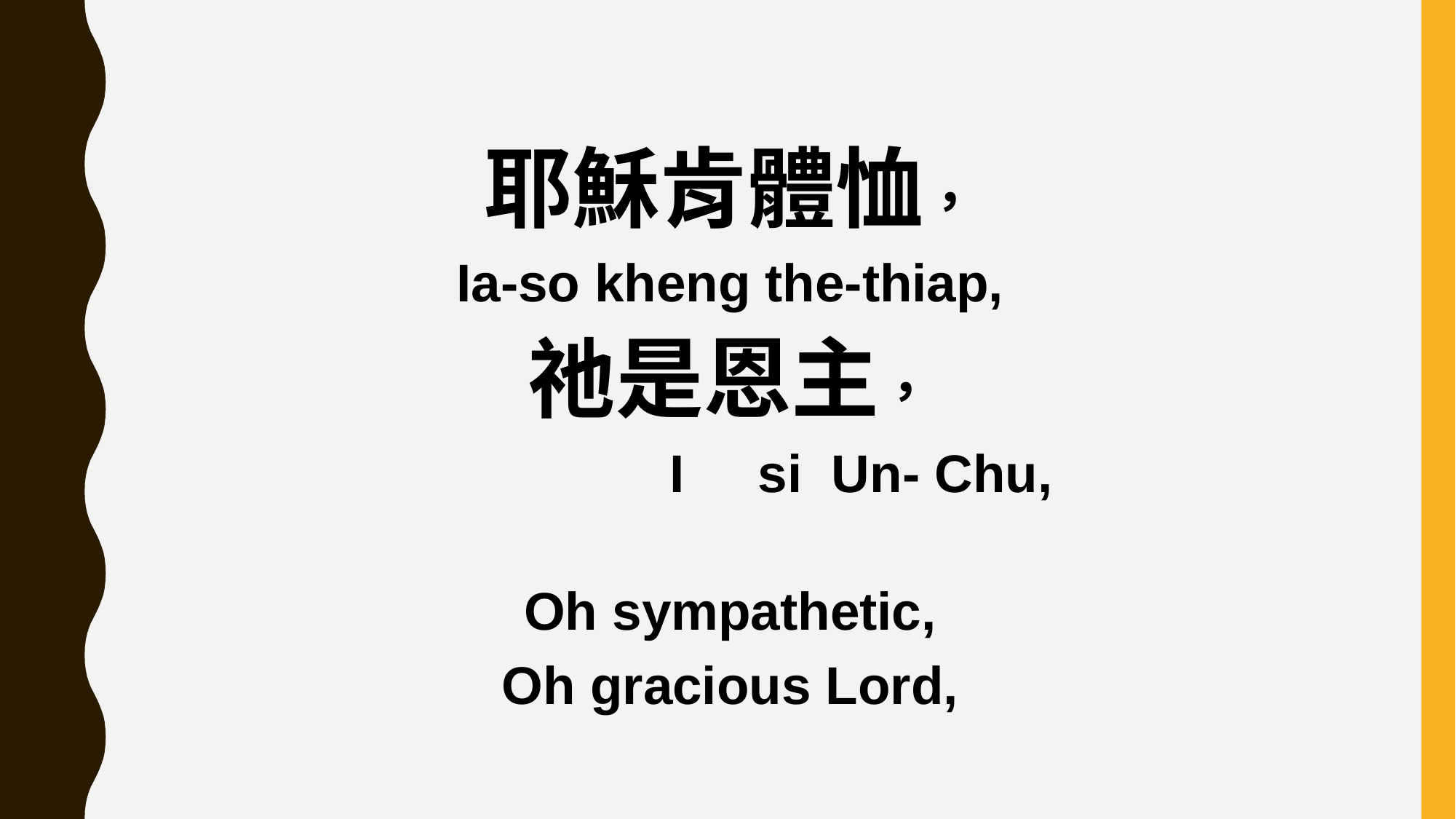

耶穌肯體恤，
Ia-so kheng the-thiap,
祂是恩主，
                                I     si  Un- Chu,

Oh sympathetic,
Oh gracious Lord,